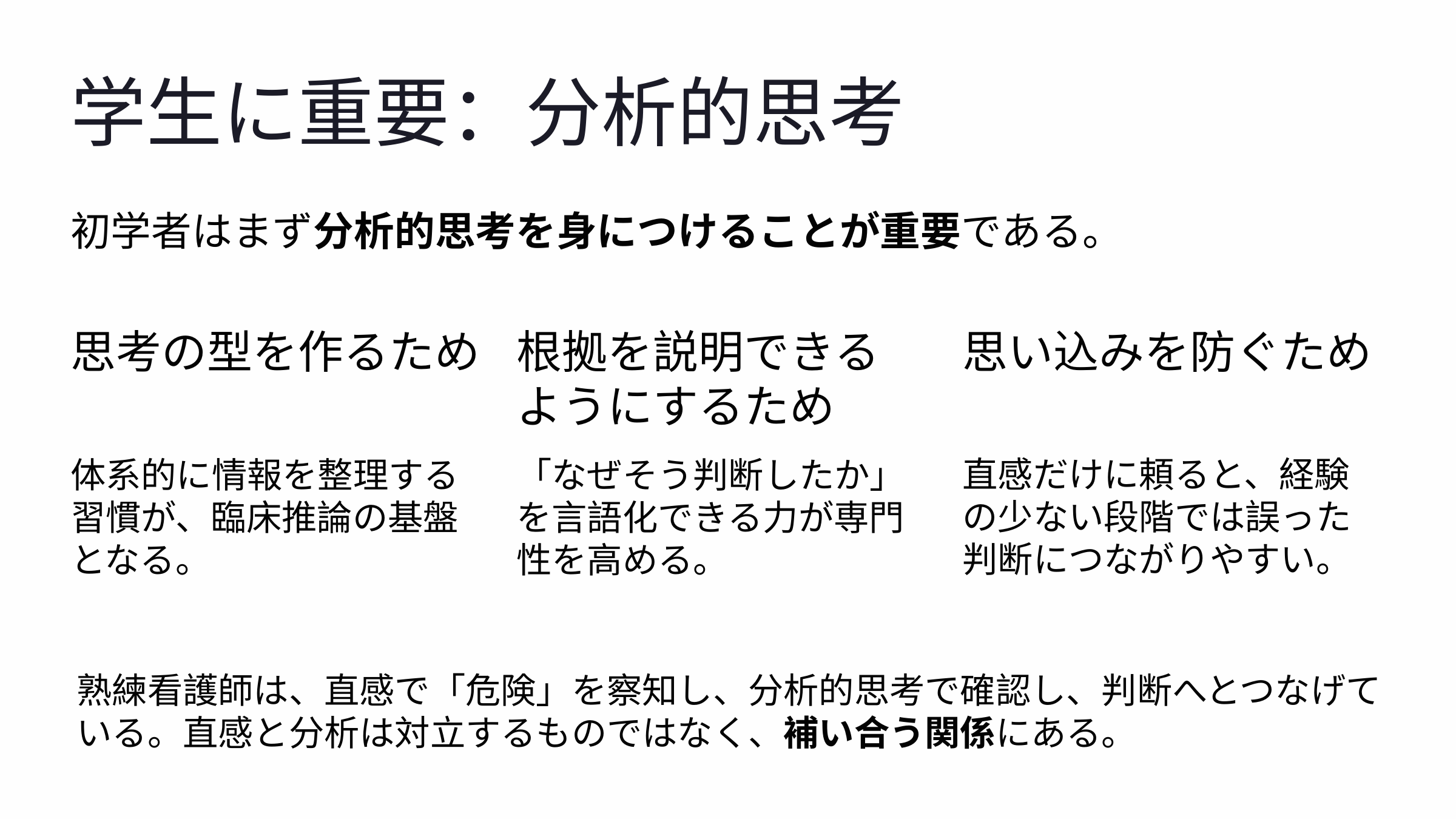

学生に重要：分析的思考
初学者はまず分析的思考を身につけることが重要である。
思考の型を作るため
根拠を説明できるようにするため
思い込みを防ぐため
直感だけに頼ると、経験の少ない段階では誤った判断につながりやすい。
体系的に情報を整理する習慣が、臨床推論の基盤となる。
「なぜそう判断したか」を言語化できる力が専門性を高める。
熟練看護師は、直感で「危険」を察知し、分析的思考で確認し、判断へとつなげている。直感と分析は対立するものではなく、補い合う関係にある。